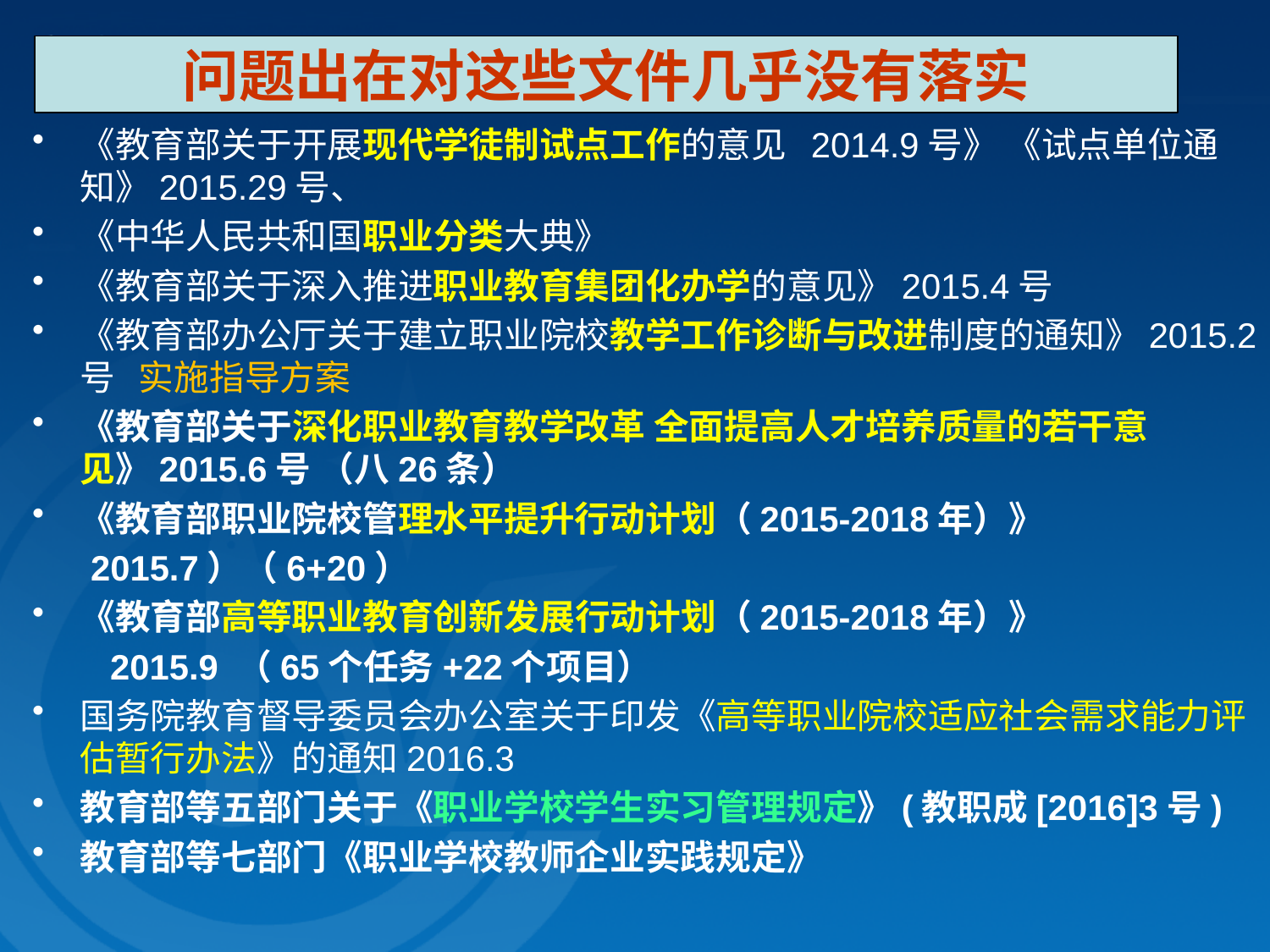

问题出在对这些文件几乎没有落实
《教育部关于开展现代学徒制试点工作的意见  2014.9号》 《试点单位通知》2015.29号、
《中华人民共和国职业分类大典》
《教育部关于深入推进职业教育集团化办学的意见》2015.4号
《教育部办公厅关于建立职业院校教学工作诊断与改进制度的通知》2015.2号   实施指导方案
《教育部关于深化职业教育教学改革 全面提高人才培养质量的若干意见》2015.6号 （八26条）
《教育部职业院校管理水平提升行动计划（2015-2018年）》
      2015.7）（6+20）
《教育部高等职业教育创新发展行动计划（2015-2018年）》
        2015.9 （65个任务+22个项目）
国务院教育督导委员会办公室关于印发《高等职业院校适应社会需求能力评估暂行办法》的通知2016.3
教育部等五部门关于《职业学校学生实习管理规定》(教职成[2016]3号)
教育部等七部门《职业学校教师企业实践规定》